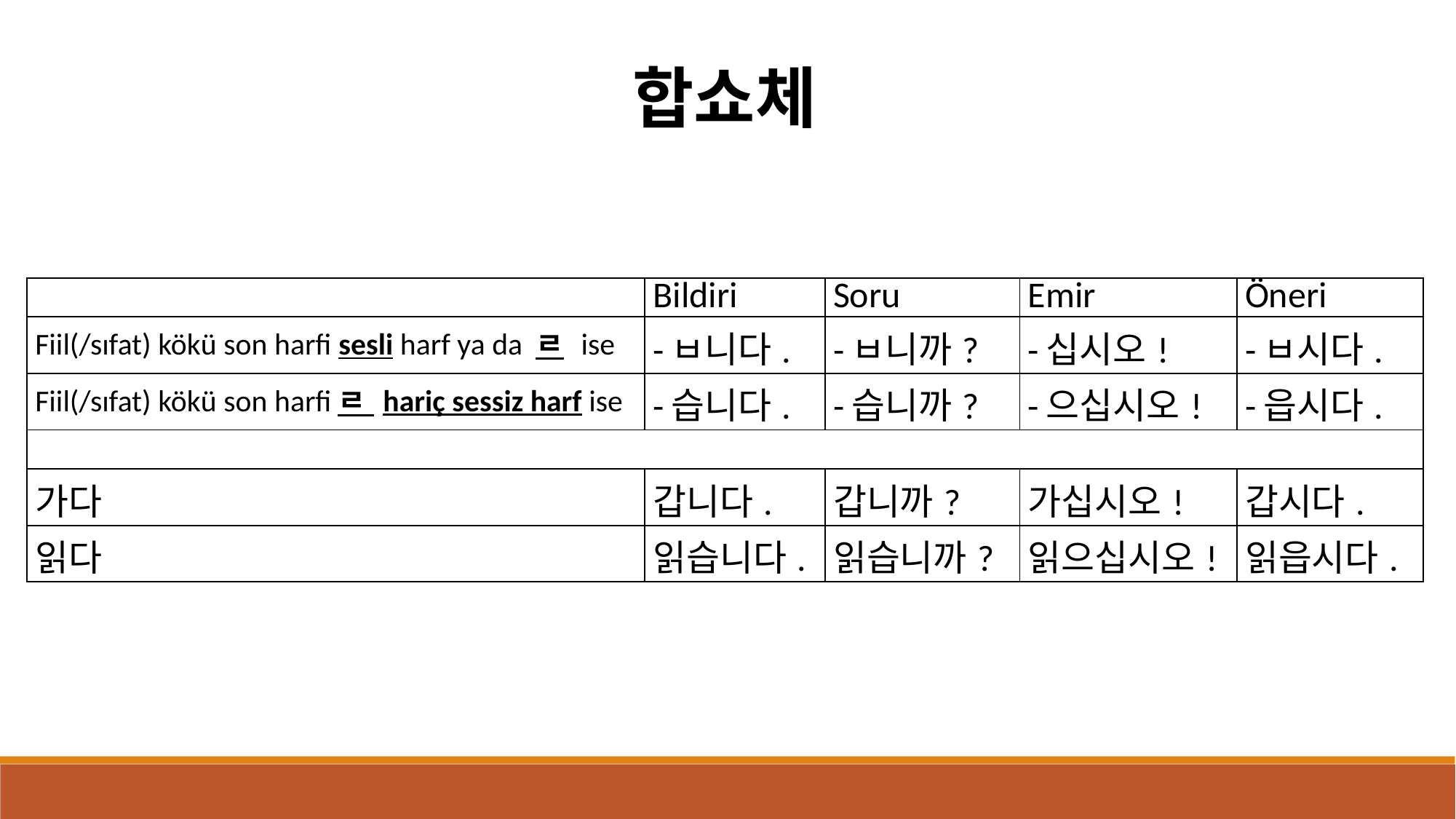

합쇼체
|  | Bildiri | Soru | Emir | Öneri |
| --- | --- | --- | --- | --- |
| Fiil(/sıfat) kökü son harfi sesli harf ya da ㄹ ise | -ㅂ니다. | -ㅂ니까? | -십시오! | -ㅂ시다. |
| Fiil(/sıfat) kökü son harfiㄹ hariç sessiz harf ise | -습니다. | -습니까? | -으십시오! | -읍시다. |
|  |  |  |  |  |
| 가다 | 갑니다. | 갑니까? | 가십시오! | 갑시다. |
| 읽다 | 읽습니다. | 읽습니까? | 읽으십시오! | 읽읍시다. |